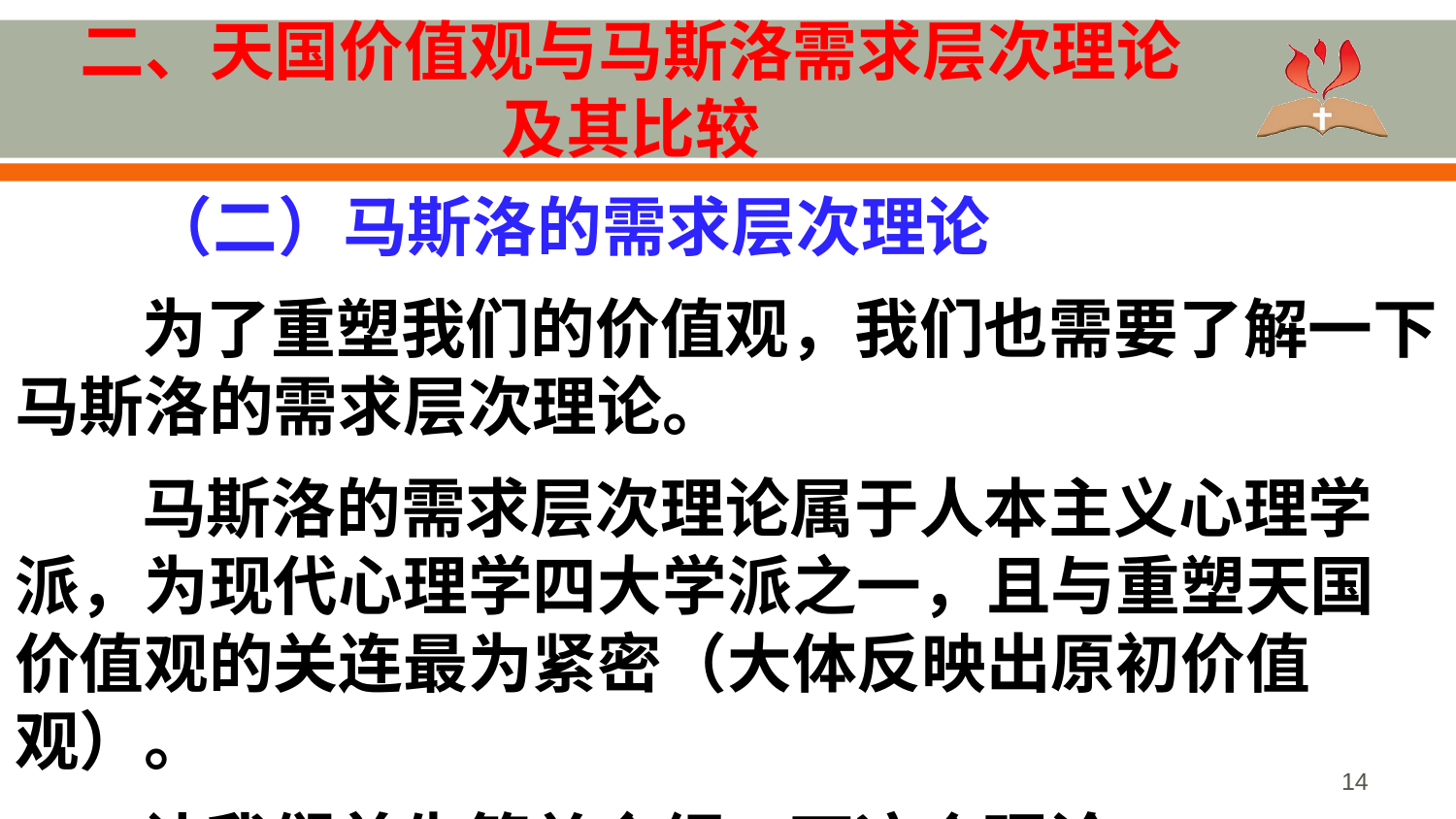

# 二、天国价值观与马斯洛需求层次理论 及其比较
        （二）马斯洛的需求层次理论
为了重塑我们的价值观，我们也需要了解一下马斯洛的需求层次理论。
马斯洛的需求层次理论属于人本主义心理学派，为现代心理学四大学派之一，且与重塑天国价值观的关连最为紧密（大体反映出原初价值观）。
让我们首先简单介绍一下这个理论。

14